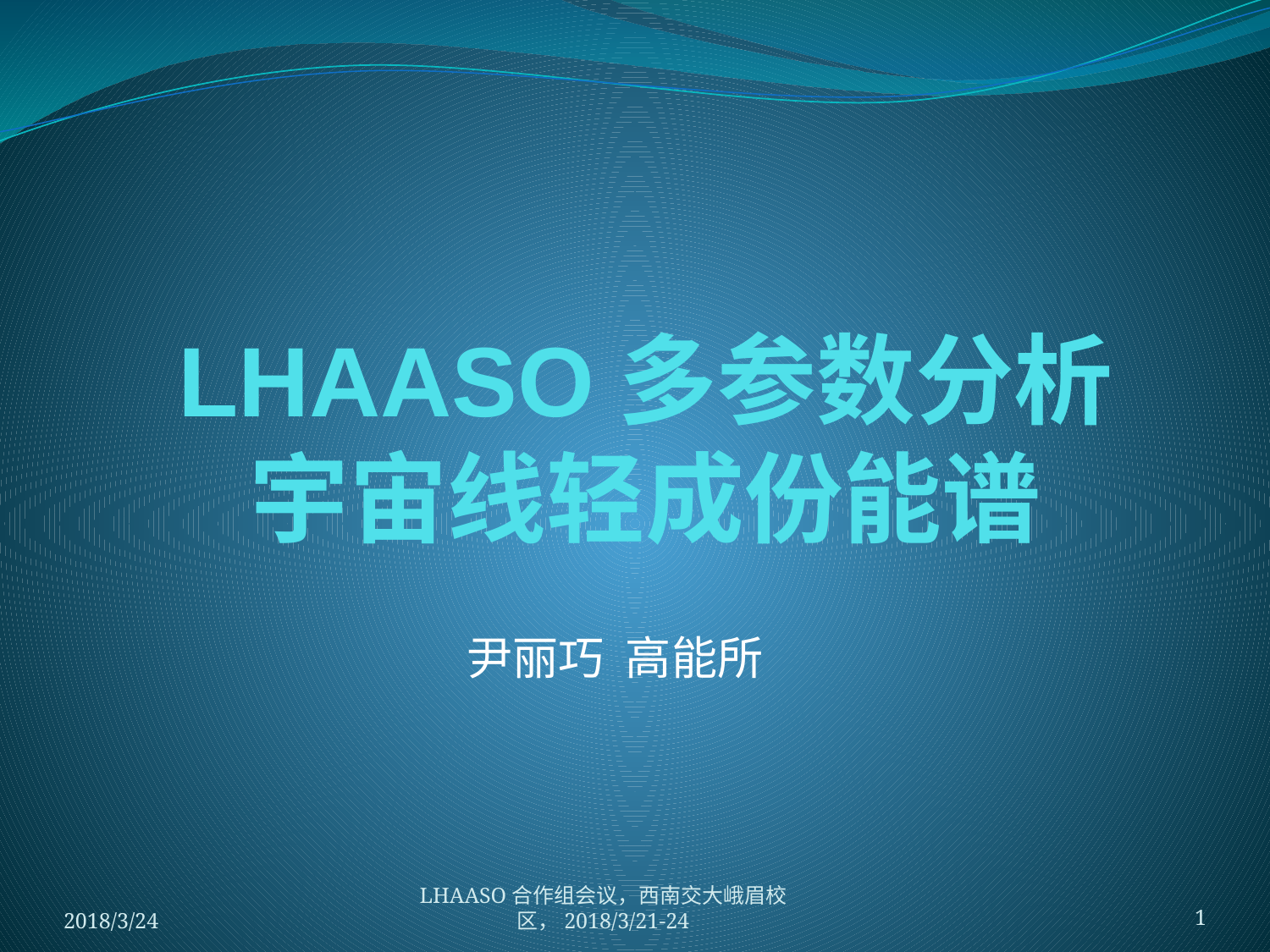

# LHAASO多参数分析宇宙线轻成份能谱
尹丽巧  高能所

2018/3/24
LHAASO合作组会议，西南交大峨眉校区，2018/3/21-24
1